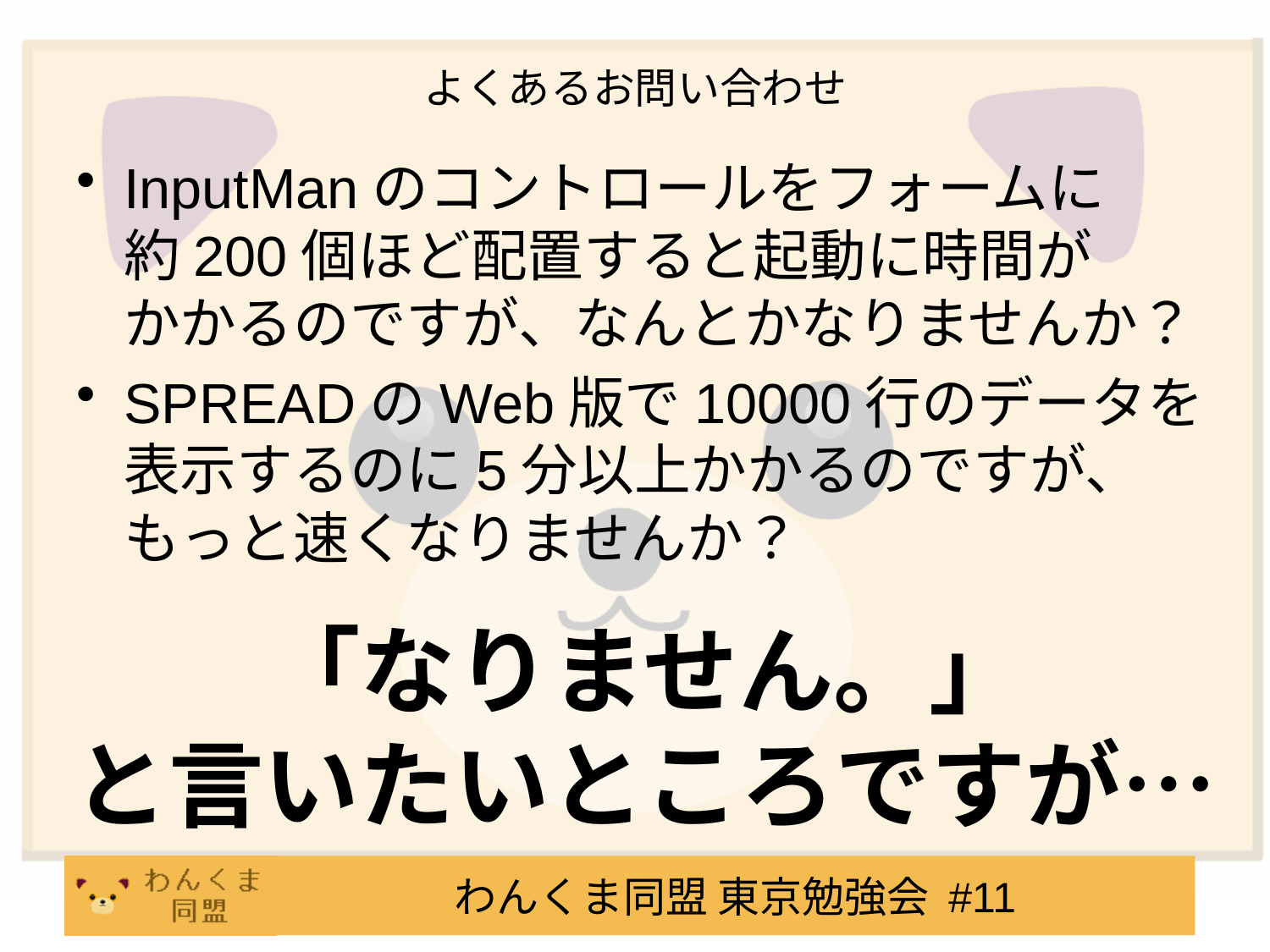

# よくあるお問い合わせ
InputManのコントロールをフォームに
約200個ほど配置すると起動に時間が
かかるのですが、なんとかなりませんか？
SPREADのWeb版で10000行のデータを
表示するのに5分以上かかるのですが、
もっと速くなりませんか？
「なりません。」
と言いたいところですが…